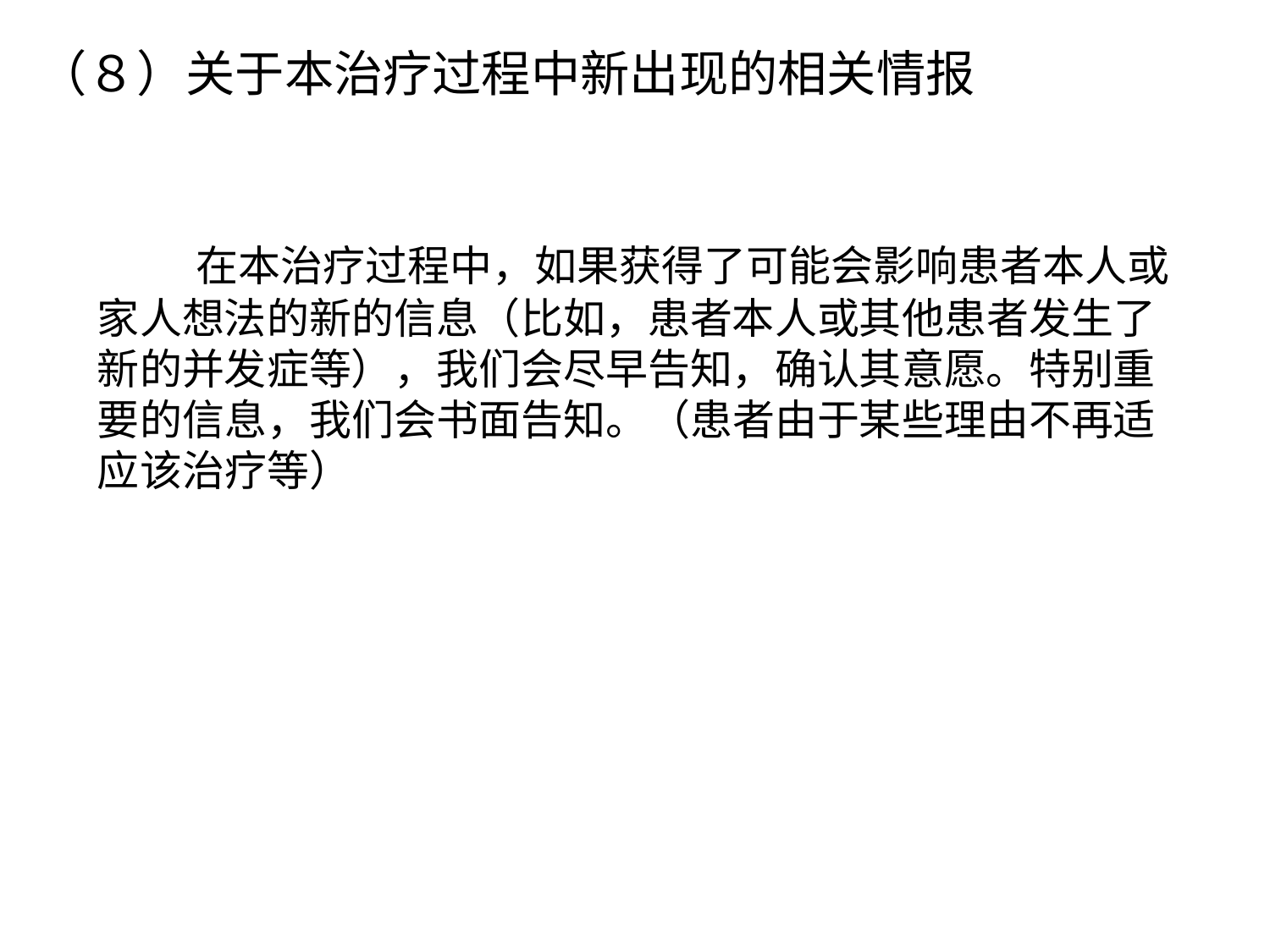

（８）关于本治疗过程中新出现的相关情报
　　在本治疗过程中，如果获得了可能会影响患者本人或家人想法的新的信息（比如，患者本人或其他患者发生了新的并发症等），我们会尽早告知，确认其意愿。特别重要的信息，我们会书面告知。（患者由于某些理由不再适应该治疗等）